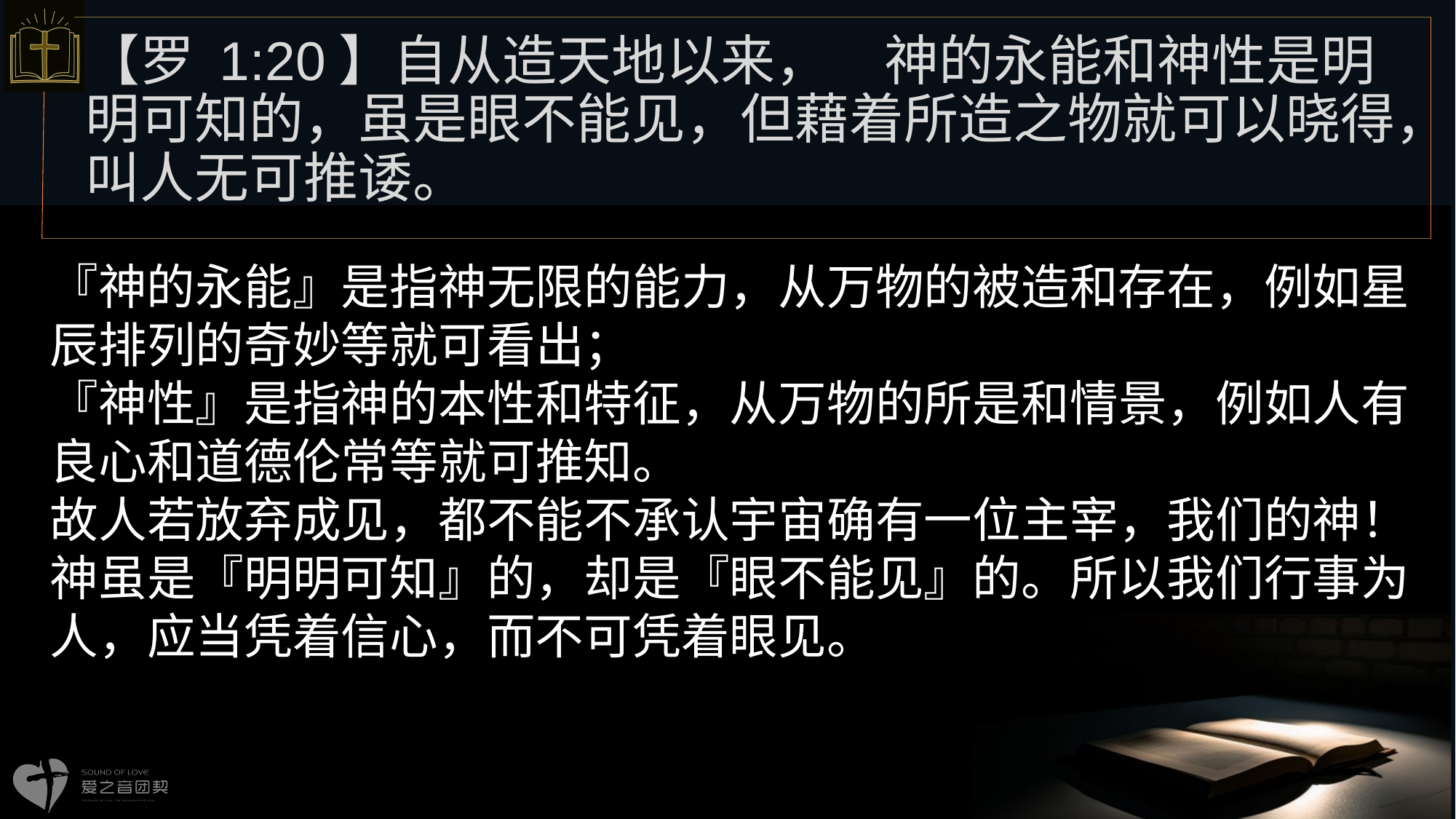

【罗 1:20】自从造天地以来，　神的永能和神性是明明可知的，虽是眼不能见，但藉着所造之物就可以晓得，叫人无可推诿。
# 『神的永能』是指神无限的能力，从万物的被造和存在，例如星辰排列的奇妙等就可看出； 『神性』是指神的本性和特征，从万物的所是和情景，例如人有良心和道德伦常等就可推知。 故人若放弃成见，都不能不承认宇宙确有一位主宰，我们的神！ 神虽是『明明可知』的，却是『眼不能见』的。所以我们行事为人，应当凭着信心，而不可凭着眼见。